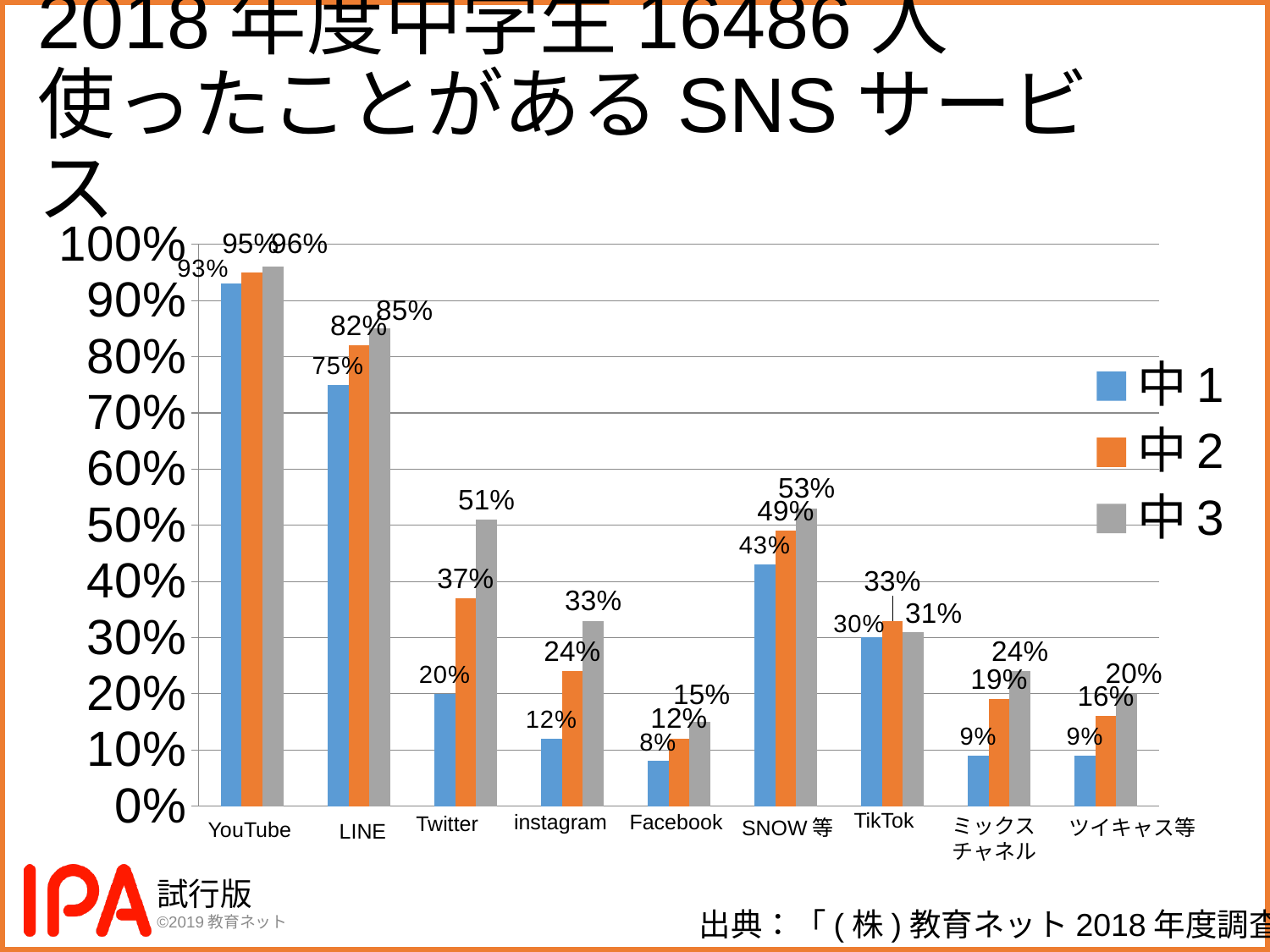

2018年度中学生16486人
使ったことがあるSNSサービス

### Chart

| Category | 中1 | 中2 | 中3 |
|---|---|---|---|
| Youtube | 0.93 | 0.95 | 0.96 |
| LINE | 0.75 | 0.82 | 0.85 |
| Twitter | 0.2 | 0.37 | 0.51 |
| インスタグラム | 0.12 | 0.24 | 0.33 |
| フェイスブック | 0.08 | 0.12 | 0.15 |
| スノーやスナップチャット | 0.43 | 0.49 | 0.53 |
| Tik Tok | 0.3 | 0.33 | 0.31 |
| ミックスチャンネル | 0.09 | 0.19 | 0.24 |
| ツイキャスやラインライブ | 0.09 | 0.16 | 0.2 |
TikTok
instagram
Facebook
Twitter
ミックスチャネル
SNOW等
ツイキャス等
YouTube
LINE
出典：「(株)教育ネット2018年度調査」